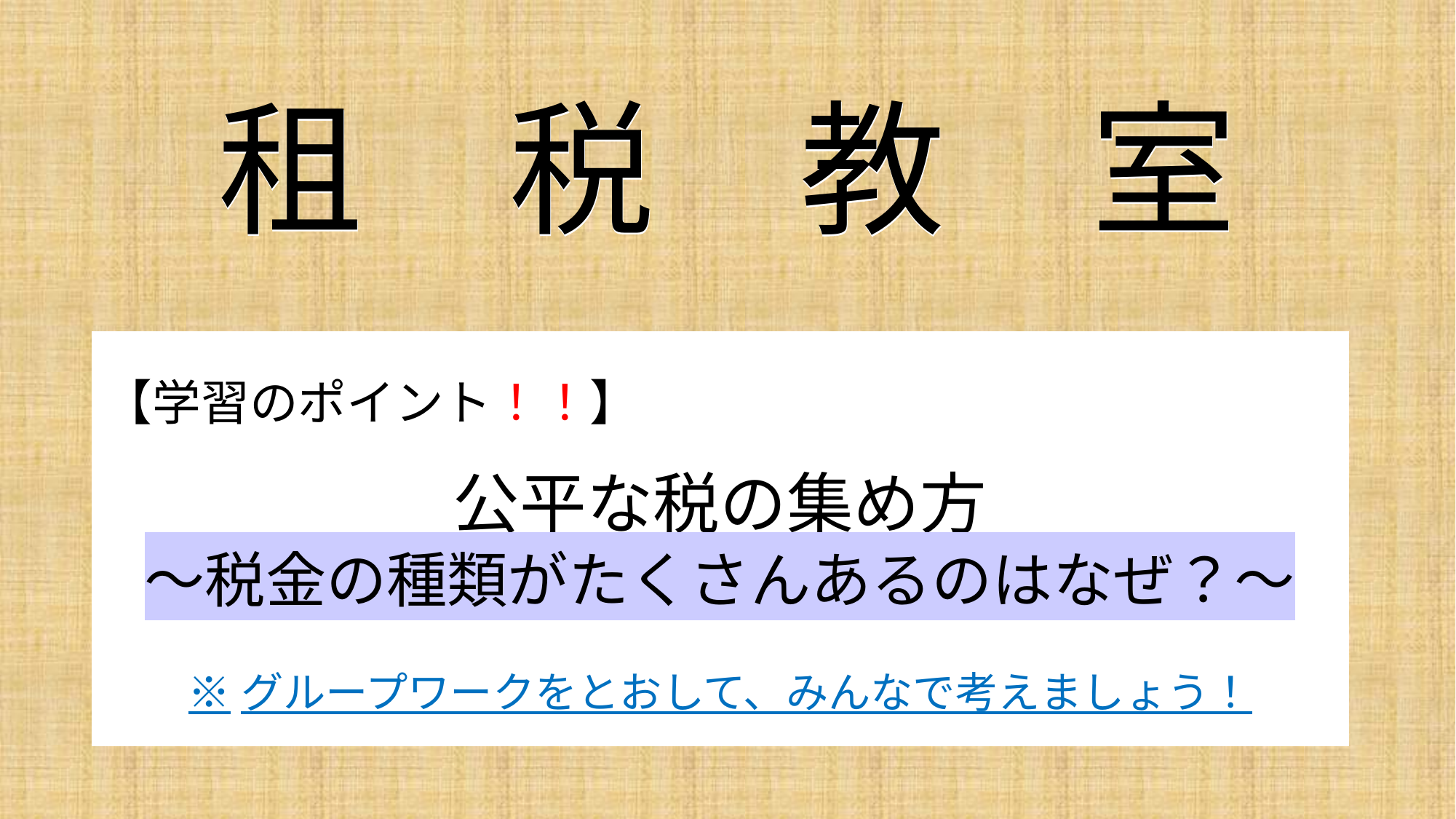

租　税　教　室
租　税　教　室

【学習のポイント！！】
公平な税の集め方
～税金の種類がたくさんあるのはなぜ？～

※グループワークをとおして、みんなで考えましょう！